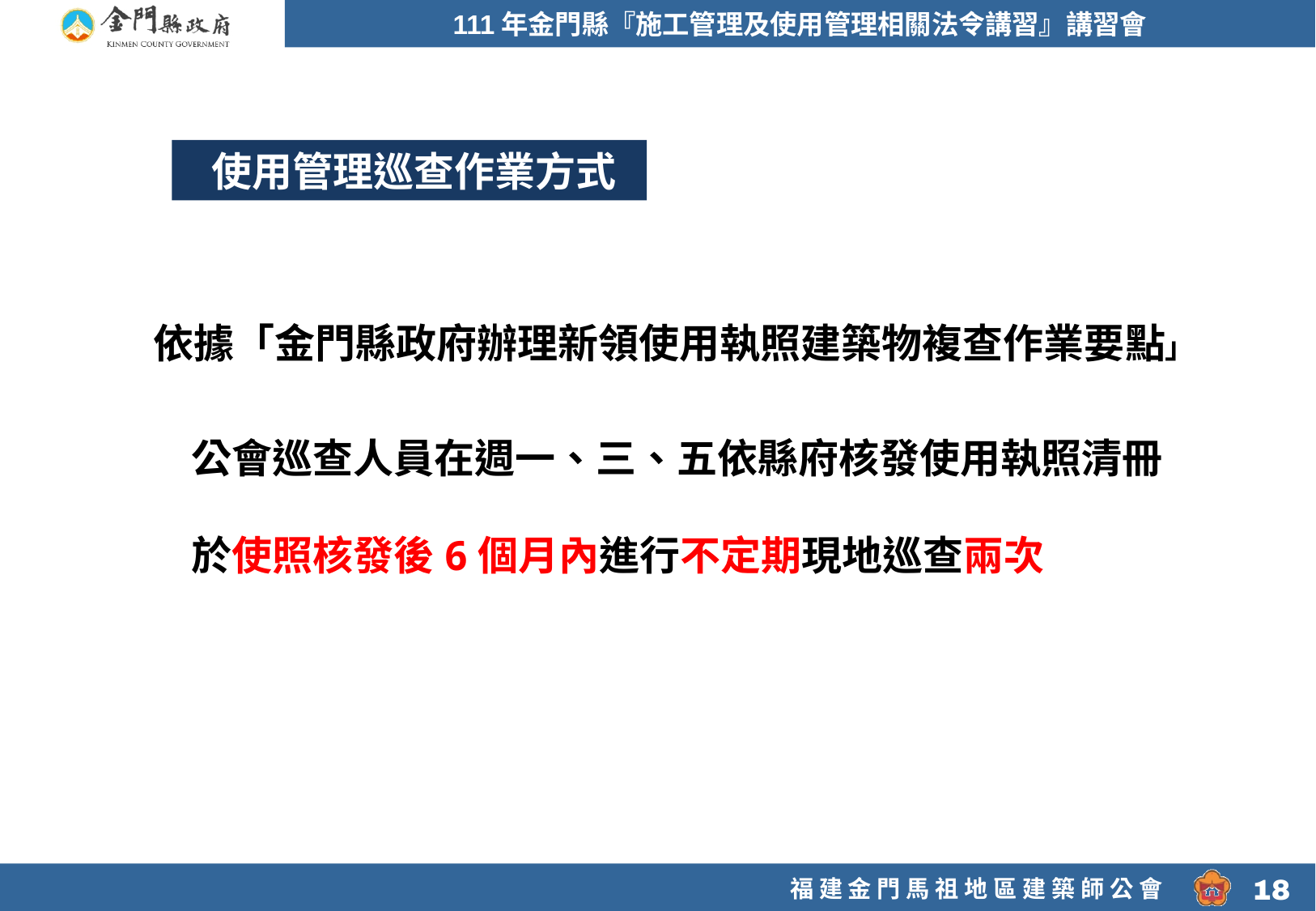

使用管理巡查作業方式
依據「金門縣政府辦理新領使用執照建築物複查作業要點」

公會巡查人員在週一、三、五依縣府核發使用執照清冊

於使照核發後6個月內進行不定期現地巡查兩次
18